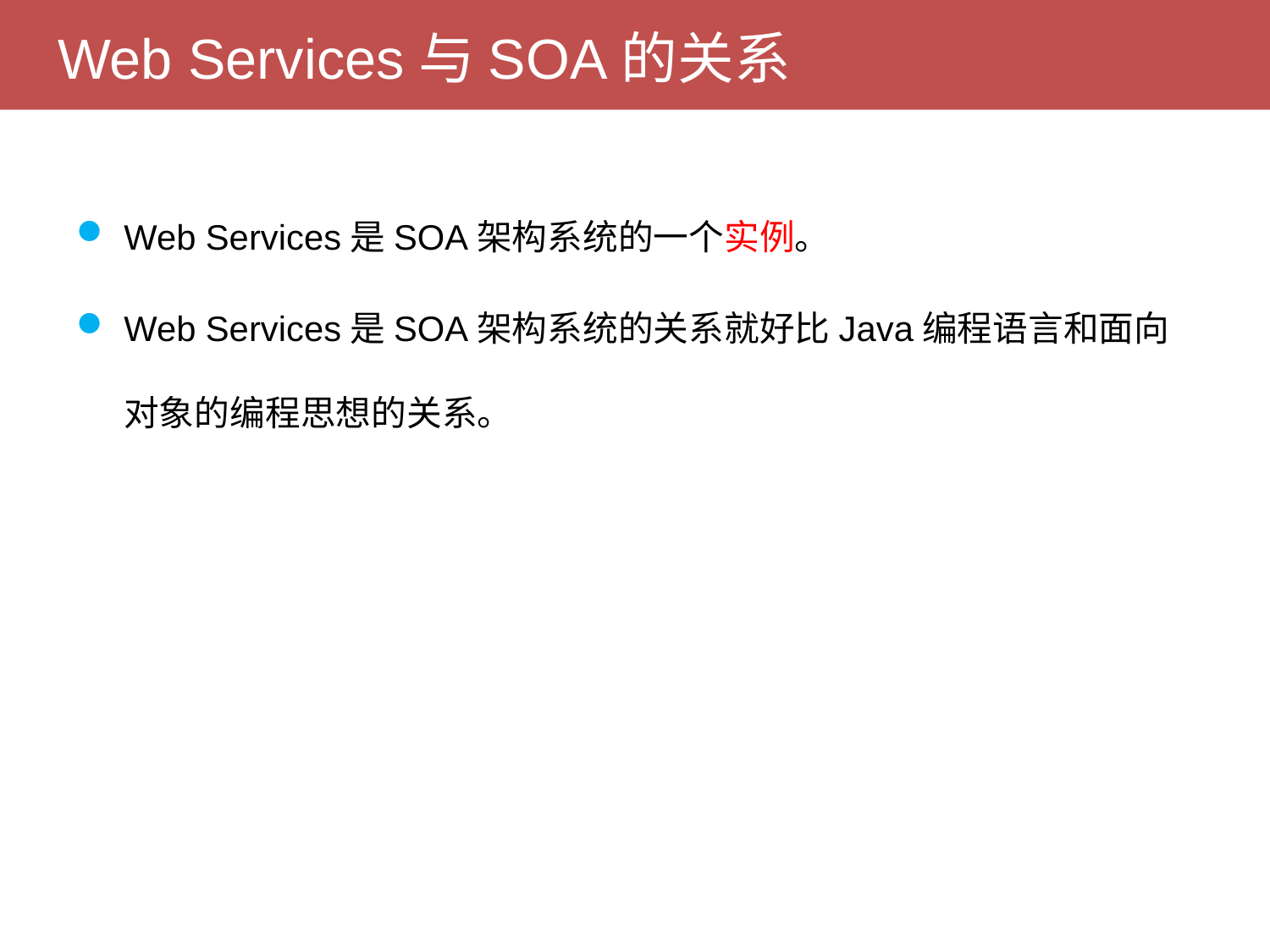

# Web Services与SOA的关系
Web Services是SOA架构系统的一个实例。
Web Services是SOA架构系统的关系就好比Java编程语言和面向对象的编程思想的关系。